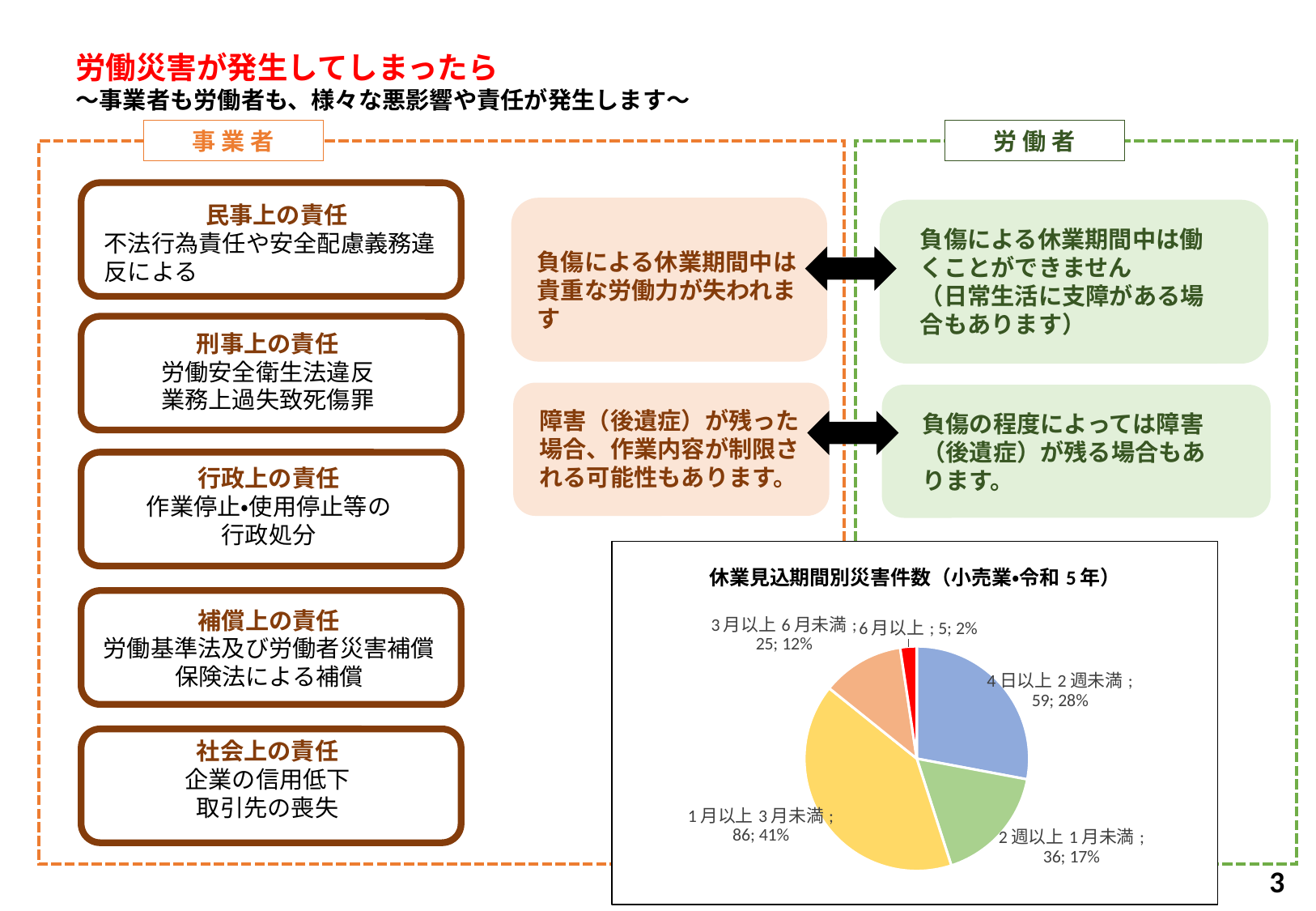

労働災害が発生してしまったら
～事業者も労働者も、様々な悪影響や責任が発生します～
事 業 者
労 働 者

民事上の責任
不法行為責任や安全配慮義務違反による

負傷による休業期間中は働くことができません
（日常生活に支障がある場合もあります）
負傷による休業期間中は貴重な労働力が失われます

刑事上の責任
労働安全衛生法違反
業務上過失致死傷罪

障害（後遺症）が残った場合、作業内容が制限される可能性もあります。
負傷の程度によっては障害（後遺症）が残る場合もあります。

行政上の責任
作業停止・使用停止等の
行政処分

### Chart: 休業見込期間別災害件数（小売業・令和5年）

| Category |  |
|---|---|
| 4日以上2週未満 | 59.0 |
| 2週以上1月未満 | 36.0 |
| 1月以上3月未満 | 86.0 |
| 3月以上6月未満 | 25.0 |
| 6月以上 | 5.0 |
補償上の責任
労働基準法及び労働者災害補償保険法による補償

社会上の責任
企業の信用低下
取引先の喪失
3